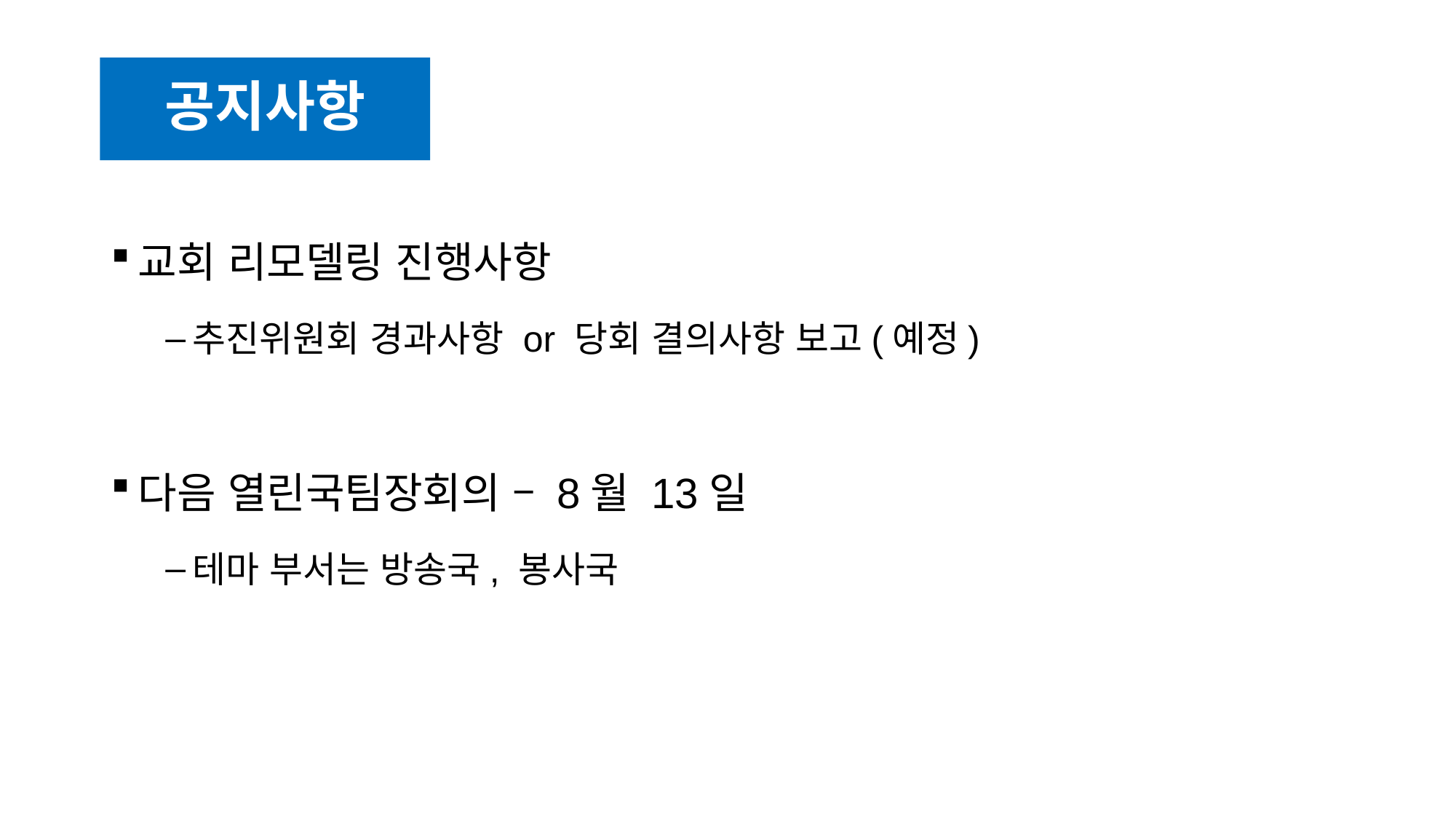

#
공지사항
교회 리모델링 진행사항
추진위원회 경과사항 or 당회 결의사항 보고(예정)
다음 열린국팀장회의 – 8월 13일
테마 부서는 방송국, 봉사국